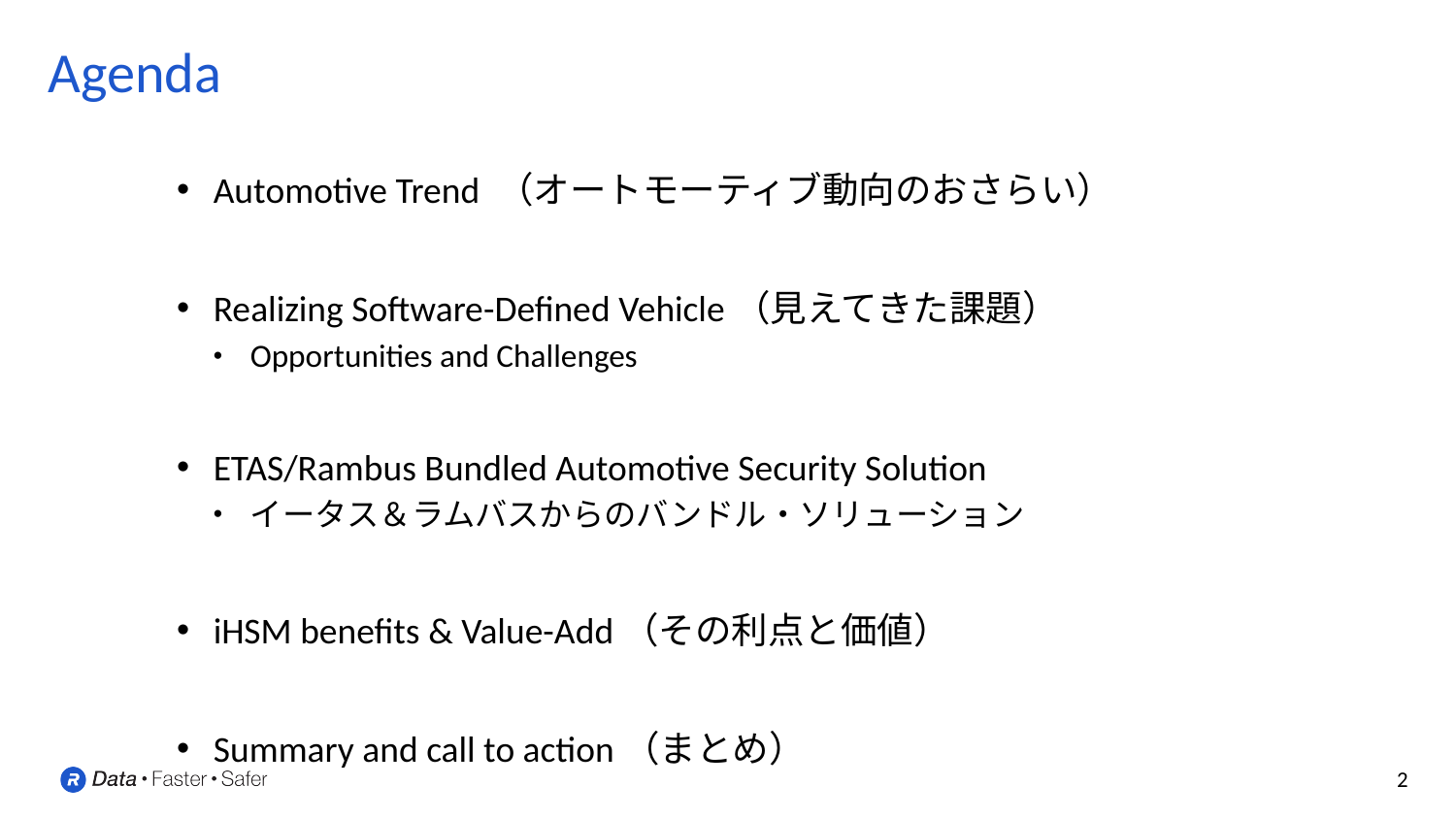

# Agenda
Automotive Trend （オートモーティブ動向のおさらい）

Realizing Software-Defined Vehicle（見えてきた課題）
Opportunities and Challenges

ETAS/Rambus Bundled Automotive Security Solution
イータス＆ラムバスからのバンドル・ソリューション

iHSM benefits & Value-Add（その利点と価値）

Summary and call to action（まとめ）